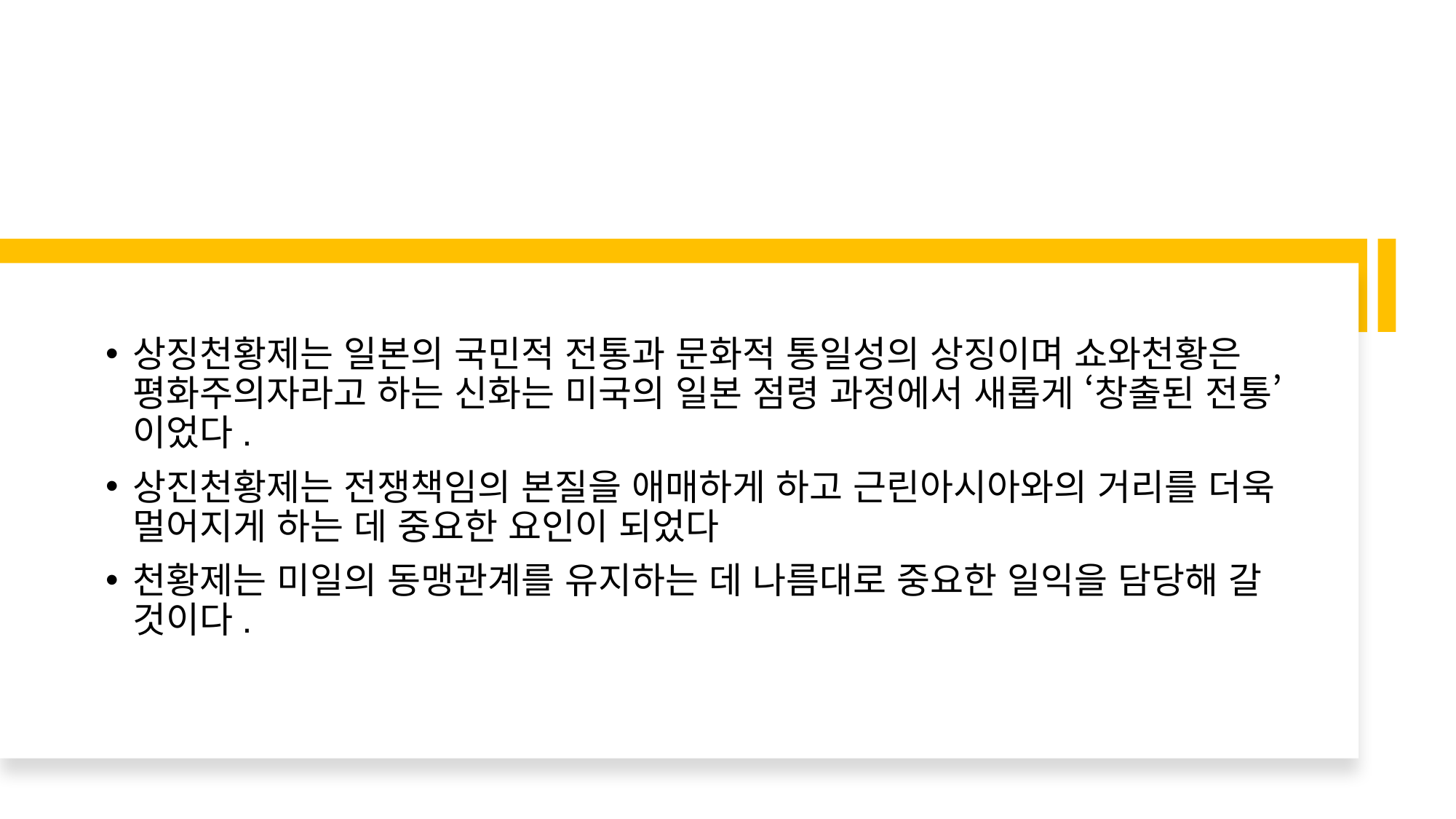

상징천황제는 일본의 국민적 전통과 문화적 통일성의 상징이며 쇼와천황은 평화주의자라고 하는 신화는 미국의 일본 점령 과정에서 새롭게 ‘창출된 전통’이었다.
상진천황제는 전쟁책임의 본질을 애매하게 하고 근린아시아와의 거리를 더욱 멀어지게 하는 데 중요한 요인이 되었다
천황제는 미일의 동맹관계를 유지하는 데 나름대로 중요한 일익을 담당해 갈 것이다.